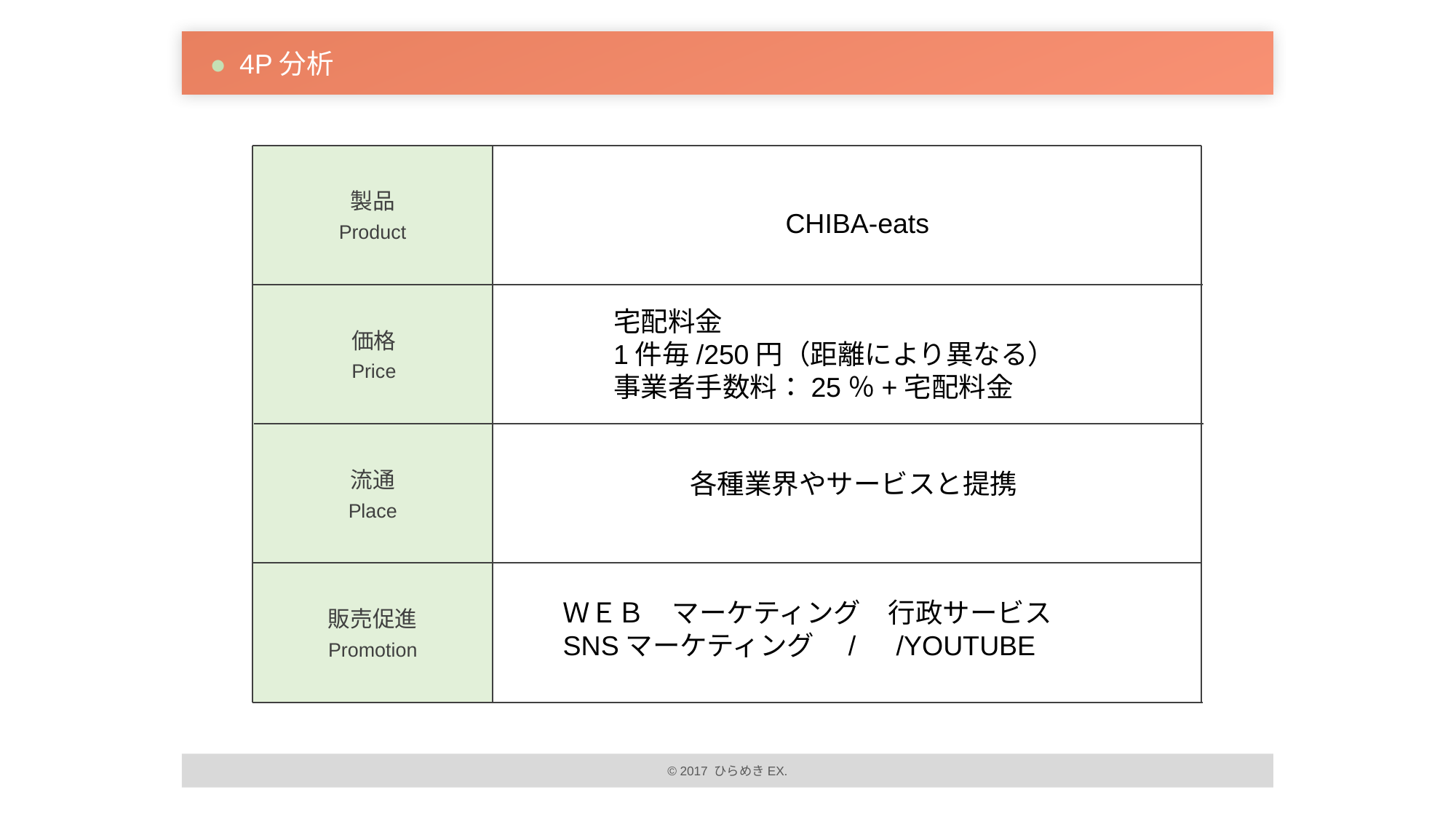

●
4P分析

製品
Product
CHIBA-eats
宅配料金
1件毎/250円（距離により異なる）
事業者手数料：25％+宅配料金
価格
Price
流通
Place
各種業界やサービスと提携

ＷＥＢ　マーケティング　行政サービス
SNSマーケティング　/　/YOUTUBE
販売促進
Promotion

© 2017 ひらめきEX.